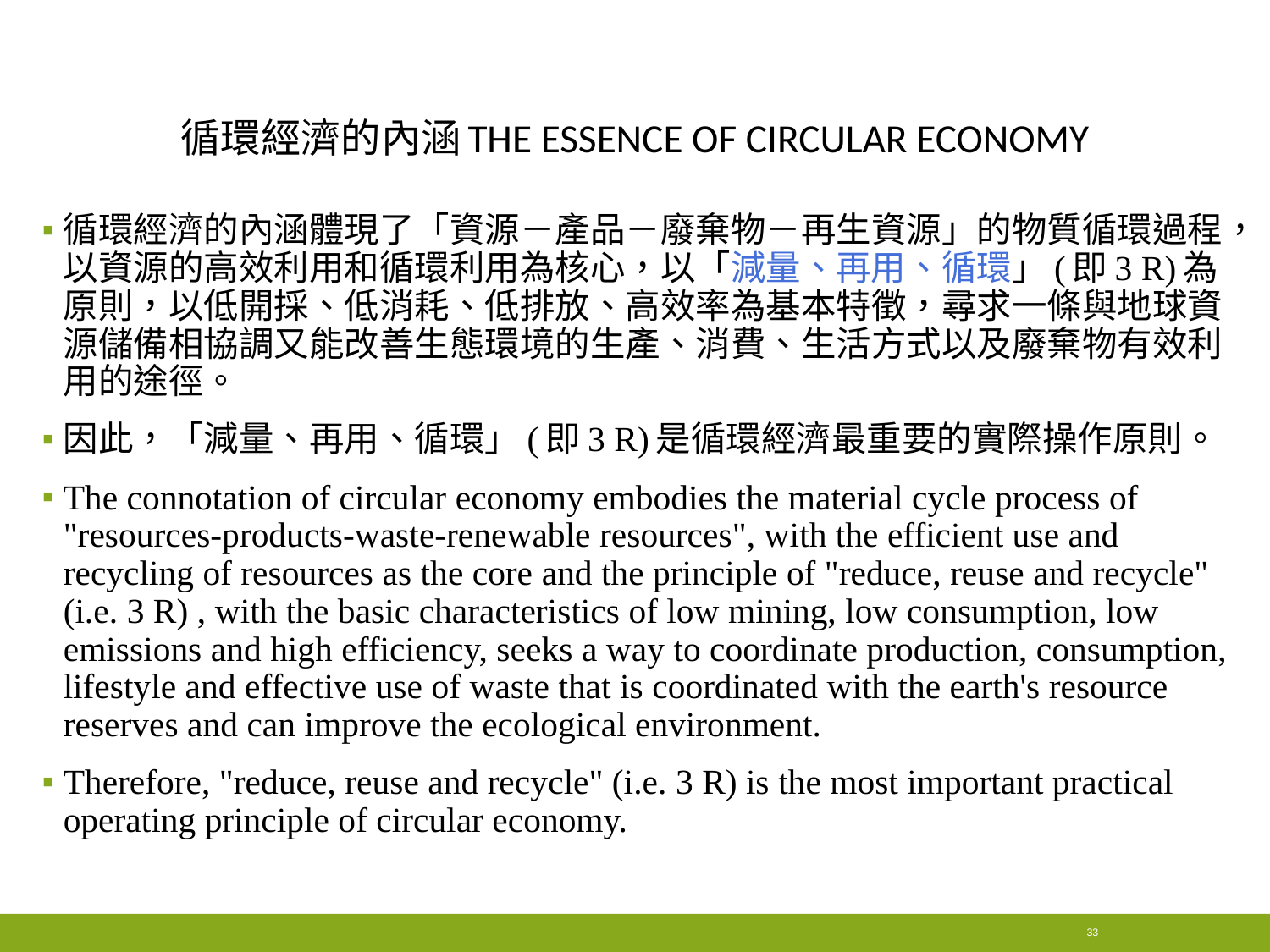

# 循環經濟的內涵The Essence of circular economy
循環經濟的內涵體現了「資源－產品－廢棄物－再生資源」的物質循環過程，以資源的高效利用和循環利用為核心，以「減量、再用、循環」(即3 R)為原則，以低開採、低消耗、低排放、高效率為基本特徵，尋求一條與地球資源儲備相協調又能改善生態環境的生產、消費、生活方式以及廢棄物有效利用的途徑。
因此，「減量、再用、循環」(即3 R)是循環經濟最重要的實際操作原則。
The connotation of circular economy embodies the material cycle process of "resources-products-waste-renewable resources", with the efficient use and recycling of resources as the core and the principle of "reduce, reuse and recycle" (i.e. 3 R) , with the basic characteristics of low mining, low consumption, low emissions and high efficiency, seeks a way to coordinate production, consumption, lifestyle and effective use of waste that is coordinated with the earth's resource reserves and can improve the ecological environment.
Therefore, "reduce, reuse and recycle" (i.e. 3 R) is the most important practical operating principle of circular economy.
33